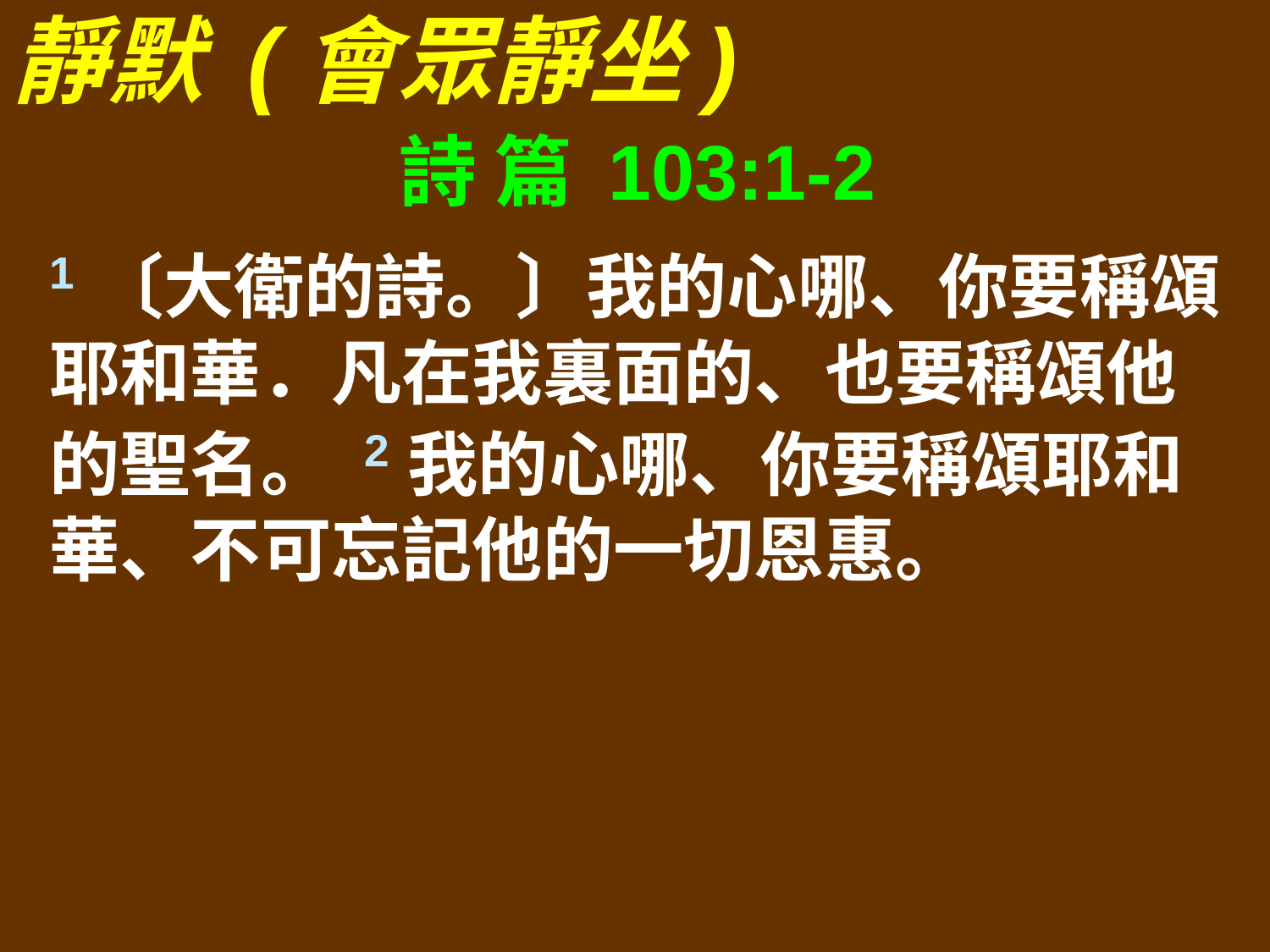

靜默 (會眾靜坐)
詩 篇 103:1-2
1〔大衛的詩。〕我的心哪、你要稱頌耶和華．凡在我裏面的、也要稱頌他的聖名。 2我的心哪、你要稱頌耶和華、不可忘記他的一切恩惠。